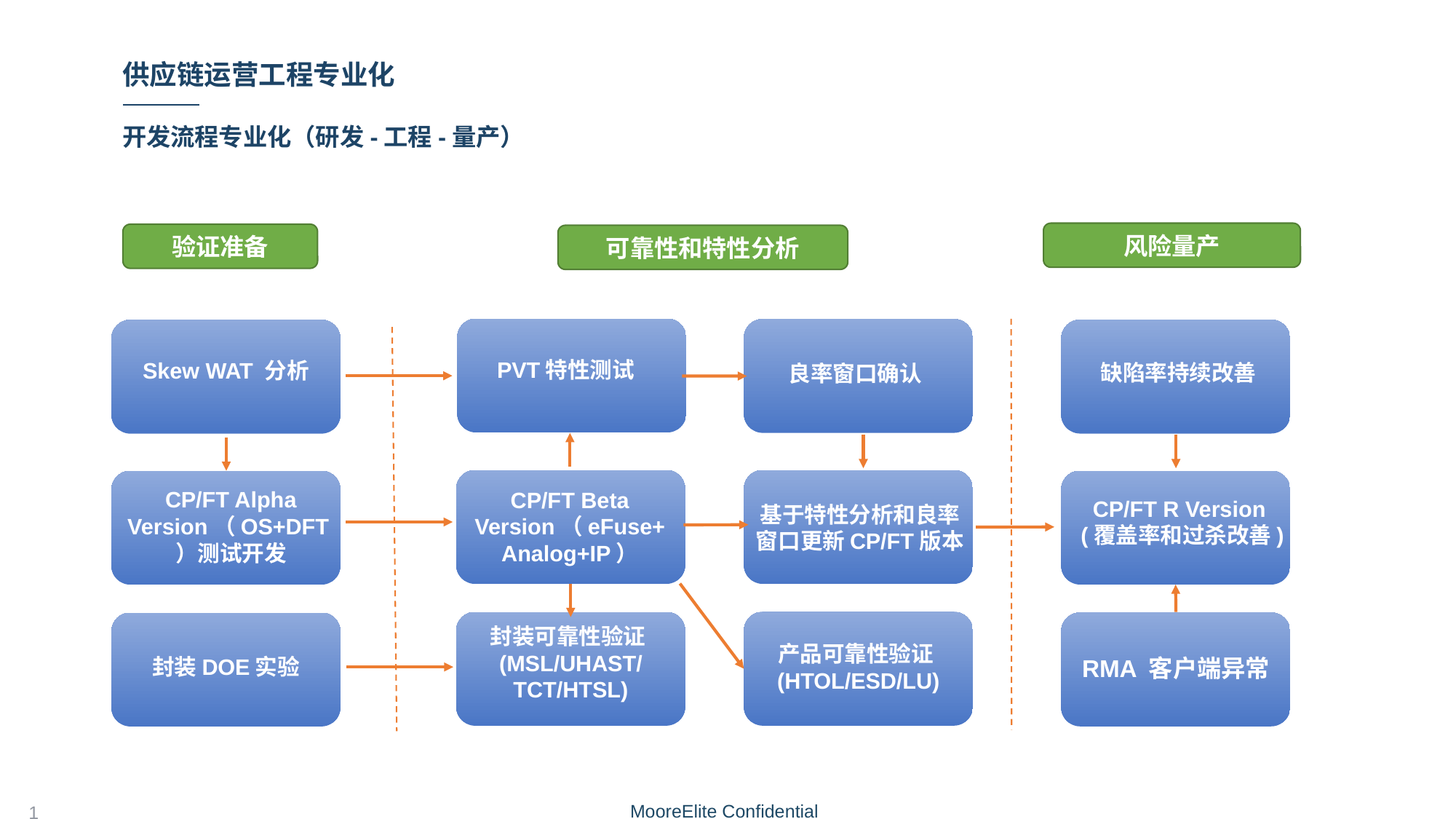

# 供应链运营工程专业化
开发流程专业化（研发-工程-量产）

风险量产
验证准备
可靠性和特性分析

PVT特性测试
Skew WAT 分析
缺陷率持续改善
良率窗口确认

CP/FT Alpha Version（OS+DFT）测试开发
CP/FT Beta Version（eFuse+ Analog+IP）
CP/FT R Version
 (覆盖率和过杀改善)
基于特性分析和良率窗口更新CP/FT版本

封装可靠性验证(MSL/UHAST/
TCT/HTSL)
产品可靠性验证(HTOL/ESD/LU)
封装DOE实验
RMA 客户端异常
MooreElite Confidential
    1